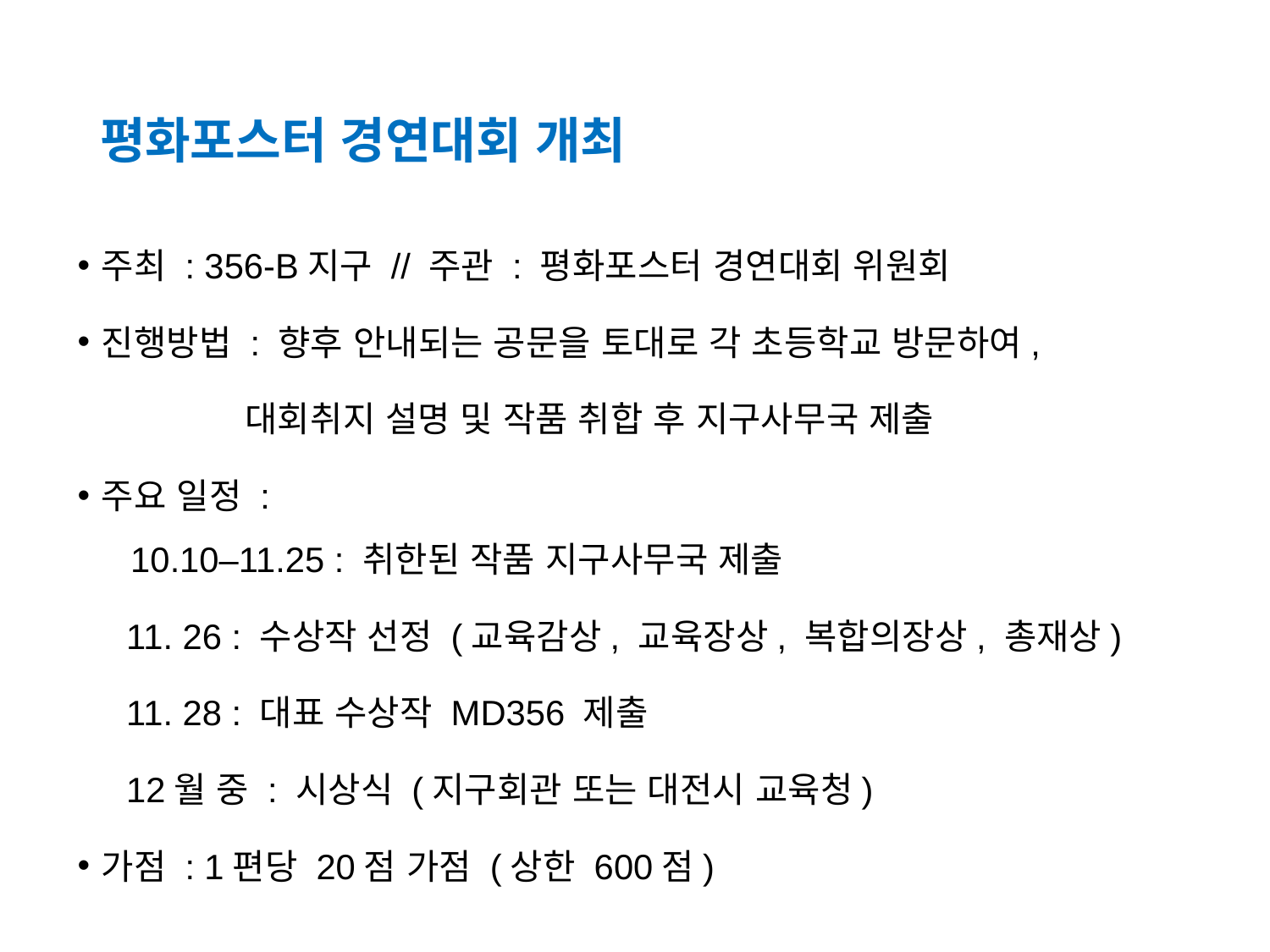

# 평화포스터 경연대회 개최
주최 : 356-B지구 // 주관 : 평화포스터 경연대회 위원회
진행방법 : 향후 안내되는 공문을 토대로 각 초등학교 방문하여,
                대회취지 설명 및 작품 취합 후 지구사무국 제출
주요 일정 :
   10.10–11.25 : 취한된 작품 지구사무국 제출
     11. 26 : 수상작 선정 (교육감상, 교육장상, 복합의장상, 총재상)
     11. 28 : 대표 수상작 MD356 제출
     12월 중 : 시상식 (지구회관 또는 대전시 교육청)
가점 : 1편당 20점 가점 (상한 600점)